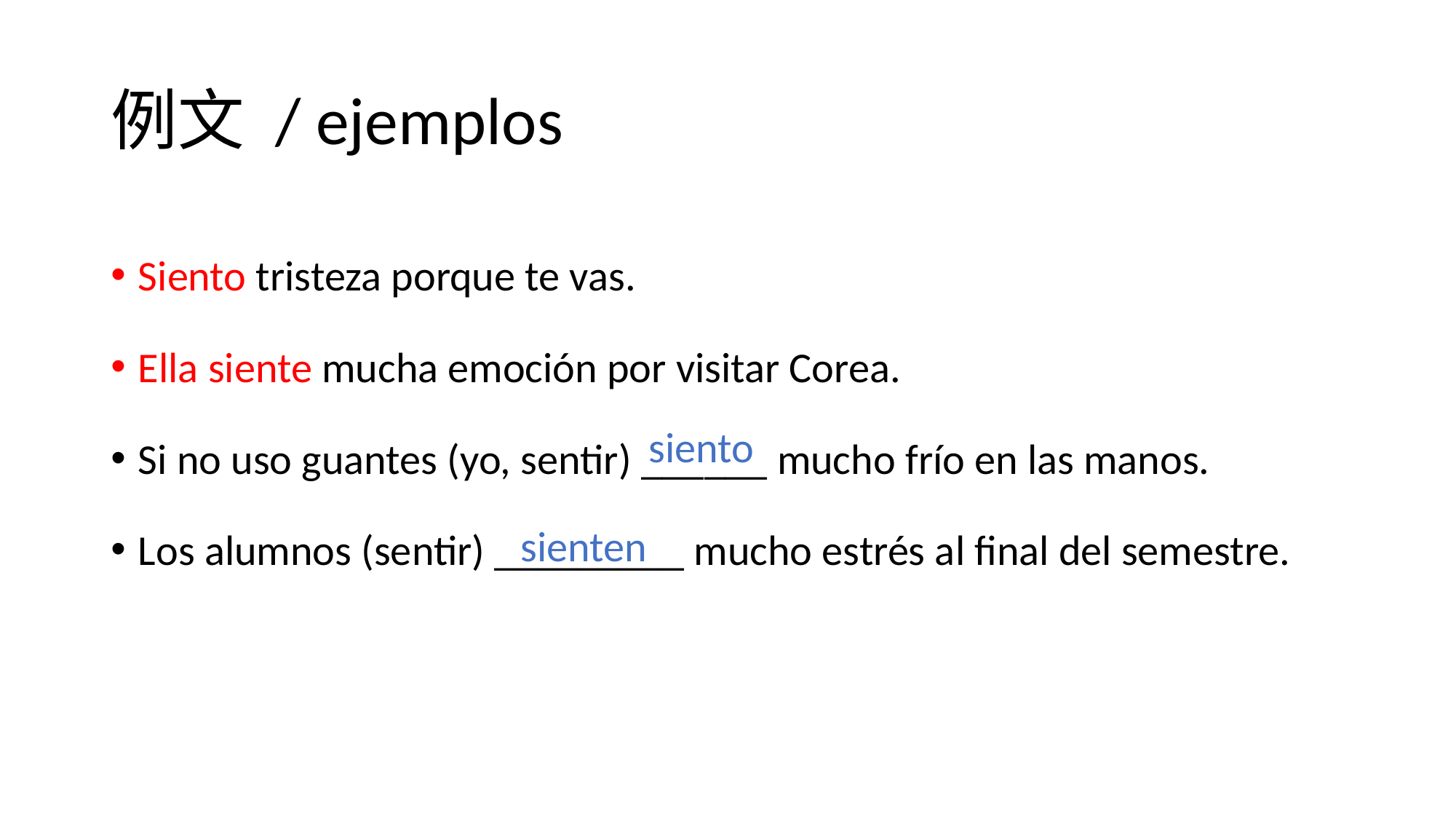

# 例文 / ejemplos
Siento tristeza porque te vas.
Ella siente mucha emoción por visitar Corea.
Si no uso guantes (yo, sentir) ______ mucho frío en las manos.
Los alumnos (sentir) _________ mucho estrés al final del semestre.
siento
sienten